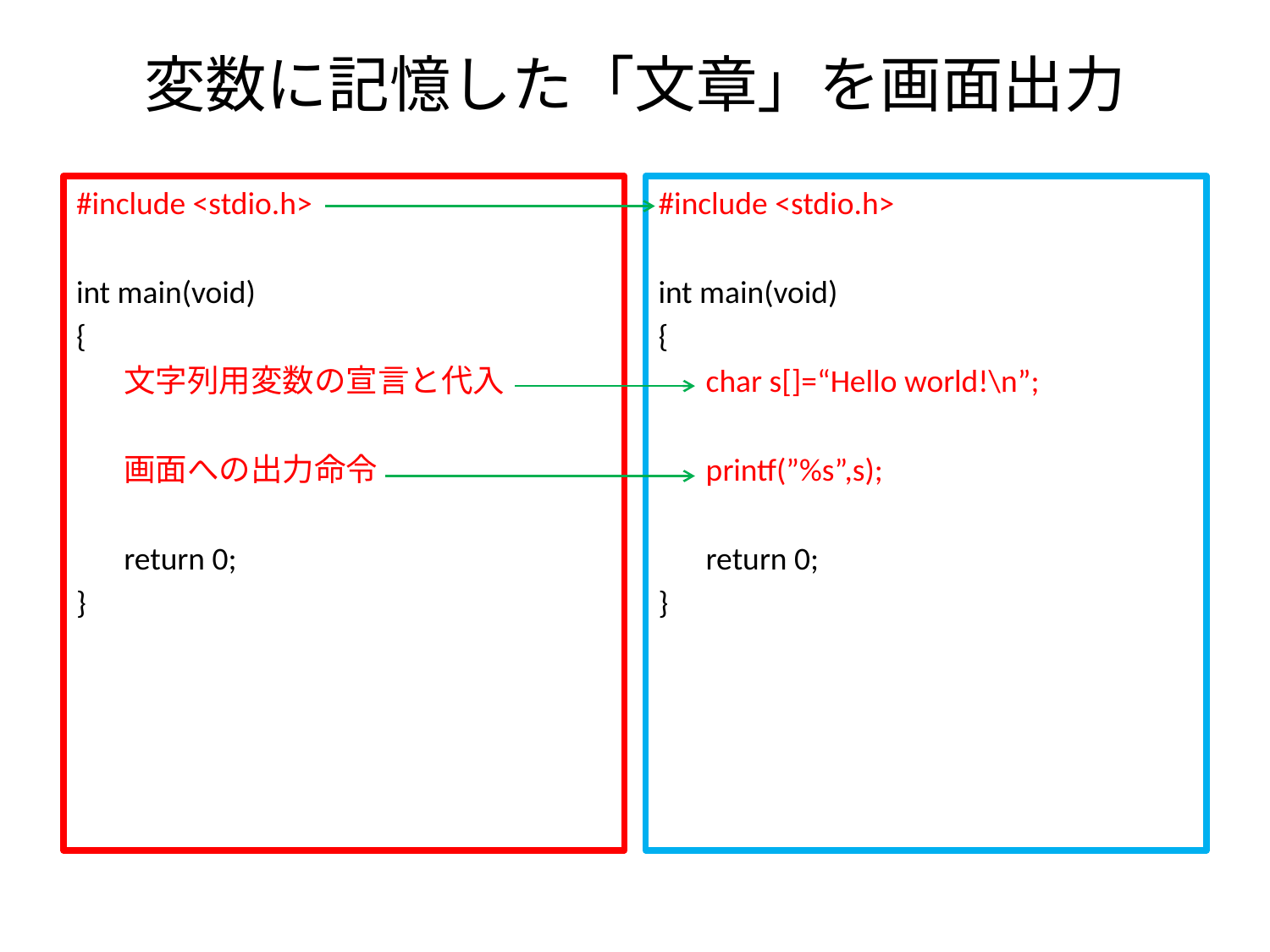

# 変数に記憶した「文章」を画面出力
#include <stdio.h>

int main(void)
{
	文字列用変数の宣言と代入

	画面への出力命令

	return 0;
}
#include <stdio.h>

int main(void)
{
	char s[]=“Hello world!\n”;

	printf(”%s”,s);

	return 0;
}